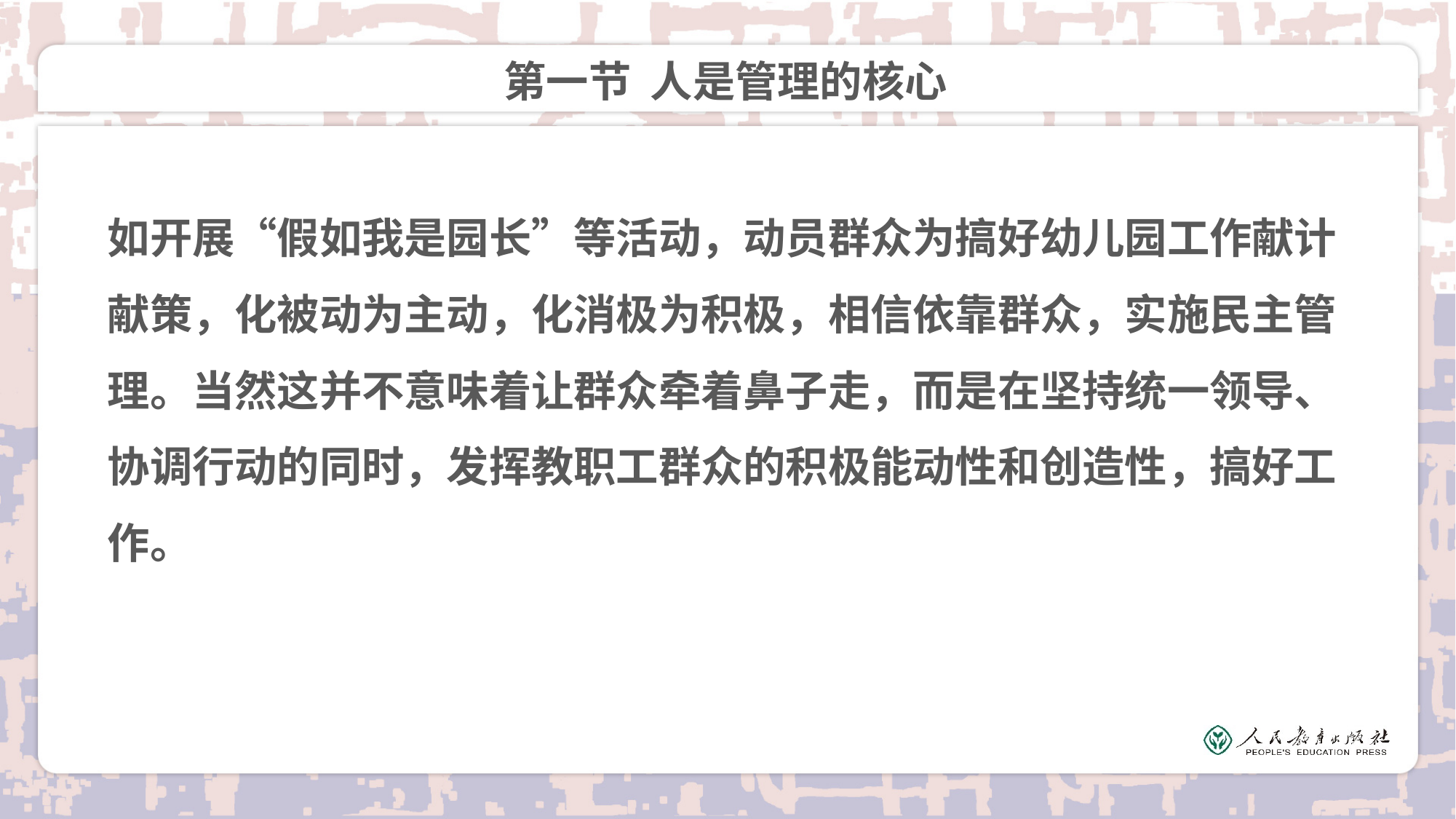

# 第一节  人是管理的核心
如开展“假如我是园长”等活动，动员群众为搞好幼儿园工作献计献策，化被动为主动，化消极为积极，相信依靠群众，实施民主管理。当然这并不意味着让群众牵着鼻子走，而是在坚持统一领导、协调行动的同时，发挥教职工群众的积极能动性和创造性，搞好工作。